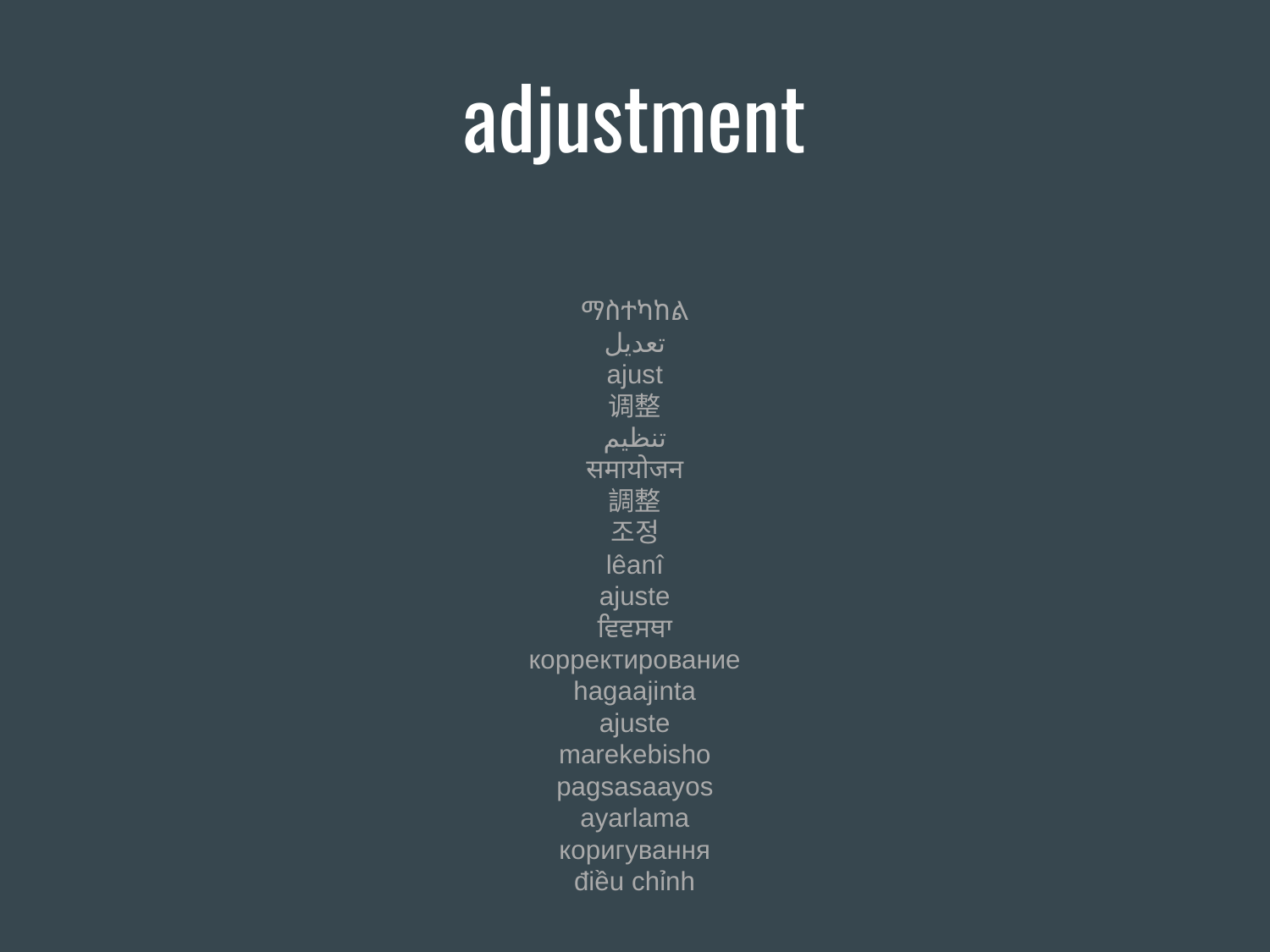

adjustment
ማስተካከል
تعديل
ajust
调整
تنظیم
समायोजन
調整
조정
lêanî
ajuste
ਵਿਵਸਥਾ
корректирование
hagaajinta
ajuste
marekebisho
pagsasaayos
ayarlama
коригування
điều chỉnh